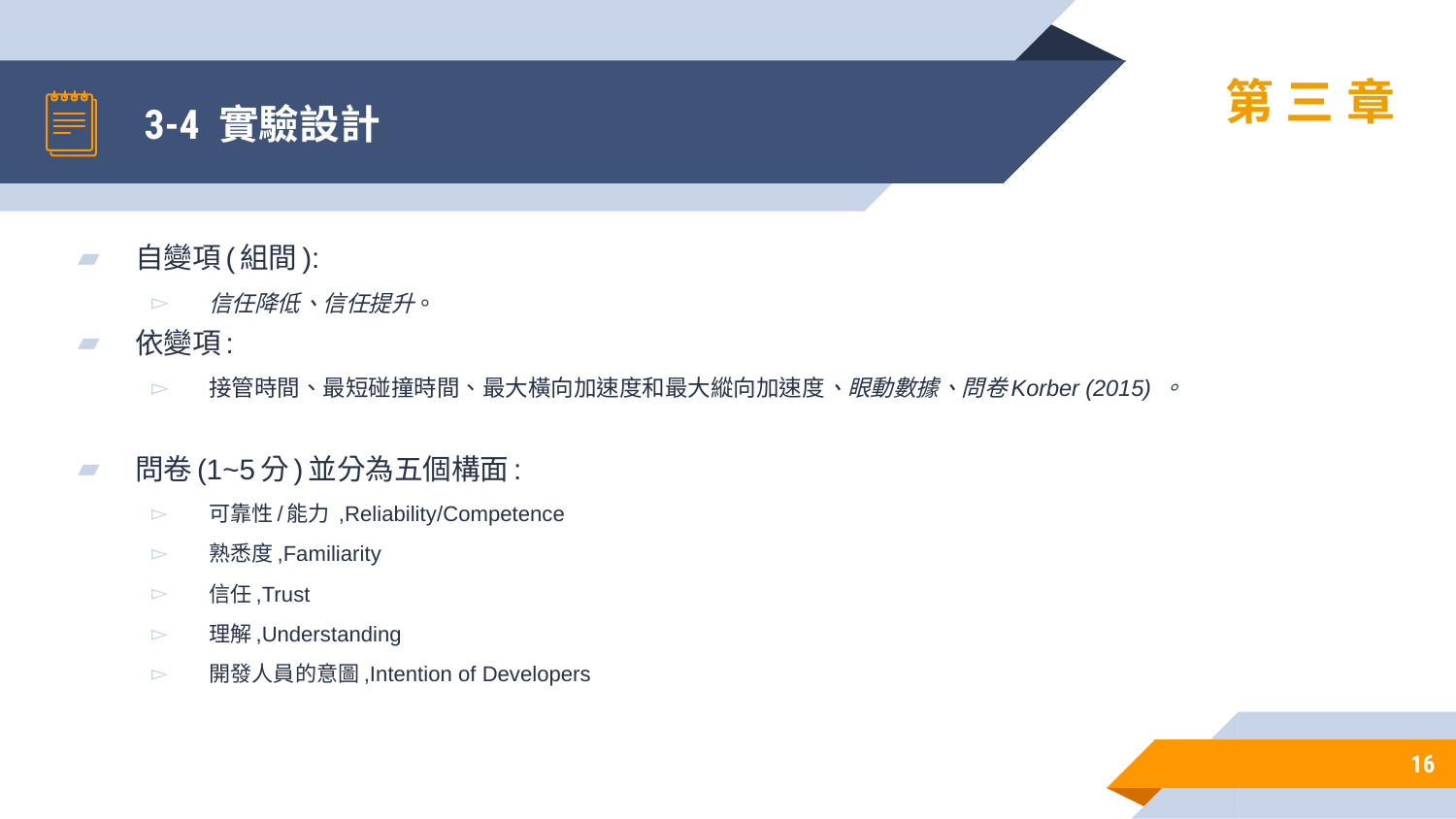

# 3-4 實驗設計
第三章

自變項(組間):
信任降低、信任提升。
依變項:
接管時間、最短碰撞時間、最大橫向加速度和最大縱向加速度、眼動數據、問卷Korber (2015) 。

問卷(1~5分)並分為五個構面:
可靠性/能力 ,Reliability/Competence
熟悉度,Familiarity
信任,Trust
理解,Understanding
開發人員的意圖,Intention of Developers

16